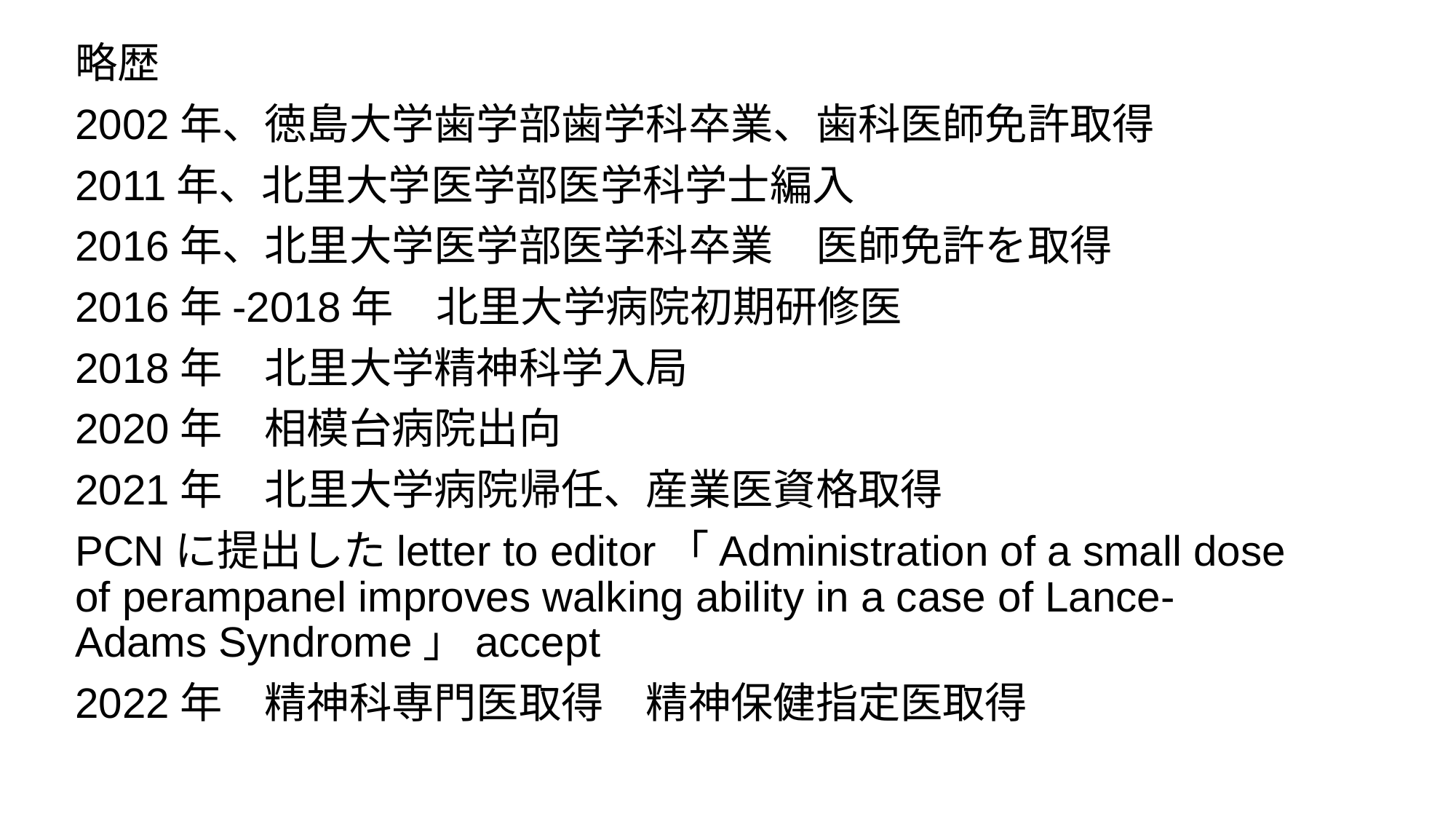

略歴
2002年、徳島大学歯学部歯学科卒業、歯科医師免許取得
2011年、北里大学医学部医学科学士編入
2016年、北里大学医学部医学科卒業　医師免許を取得
2016年-2018年　北里大学病院初期研修医
2018年　北里大学精神科学入局
2020年　相模台病院出向
2021年　北里大学病院帰任、産業医資格取得
PCNに提出したletter to editor「Administration of a small dose of perampanel improves walking ability in a case of Lance-Adams Syndrome」accept
2022年　精神科専門医取得　精神保健指定医取得